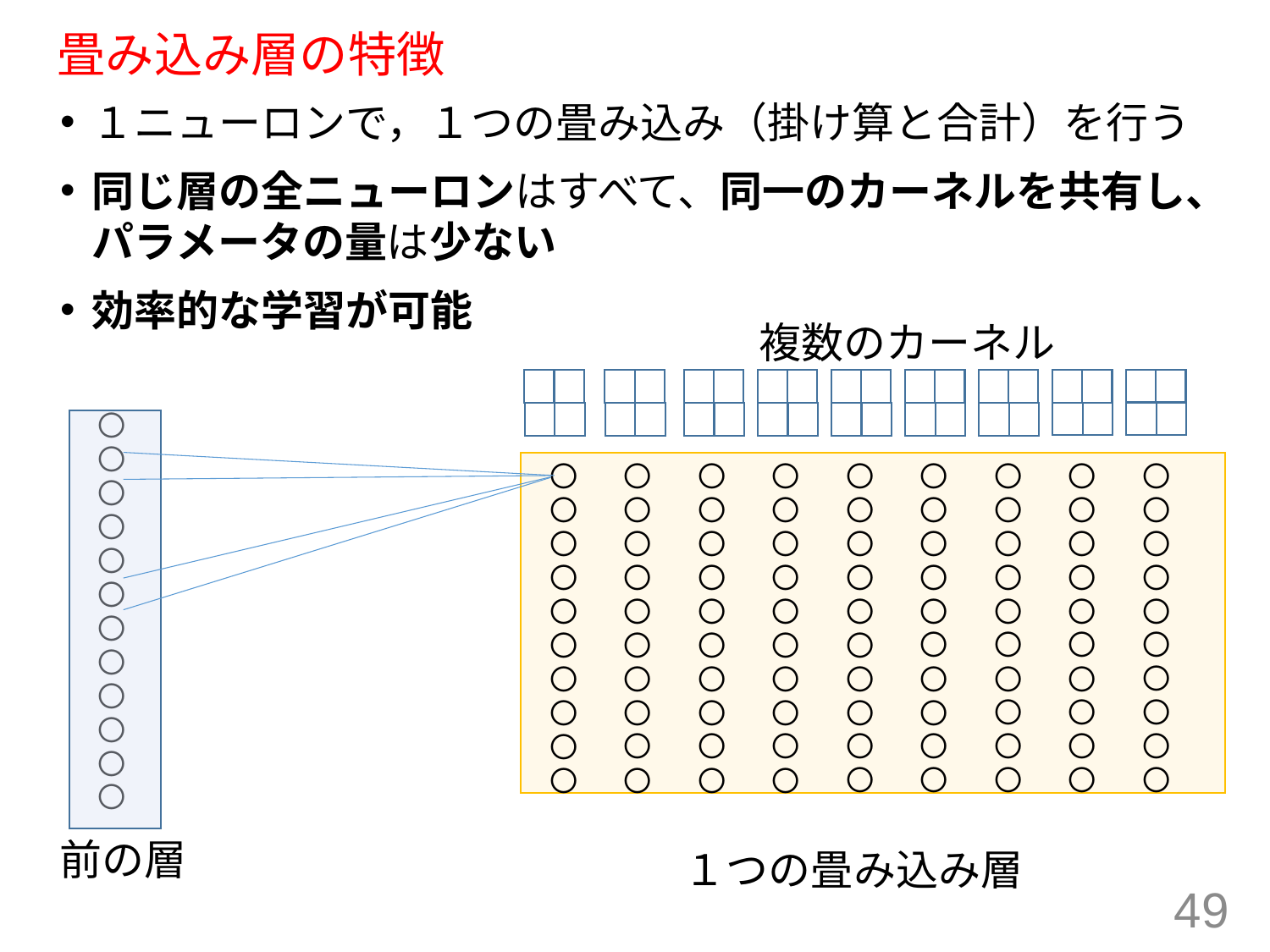

# 畳み込み層の特徴
１ニューロンで，１つの畳み込み（掛け算と合計）を行う
同じ層の全ニューロンはすべて、同一のカーネルを共有し、パラメータの量は少ない
効率的な学習が可能
複数のカーネル

〇
〇
〇
〇
〇
〇
〇
〇
〇
〇
〇
〇

〇
〇
〇
〇
〇
〇
〇
〇
〇
〇
〇
〇
〇
〇
〇
〇
〇
〇
〇
〇
〇
〇
〇
〇
〇
〇
〇
〇
〇
〇
〇
〇
〇
〇
〇
〇
〇
〇
〇
〇
〇
〇
〇
〇
〇
〇
〇
〇
〇
〇
〇
〇
〇
〇
〇
〇
〇
〇
〇
〇
〇
〇
〇
〇
〇
〇
〇
〇
〇
〇
〇
〇
〇
〇
〇
〇
〇
〇
〇
〇
〇
〇
〇
〇
〇
〇
〇
〇
〇
〇
前の層
１つの畳み込み層
49